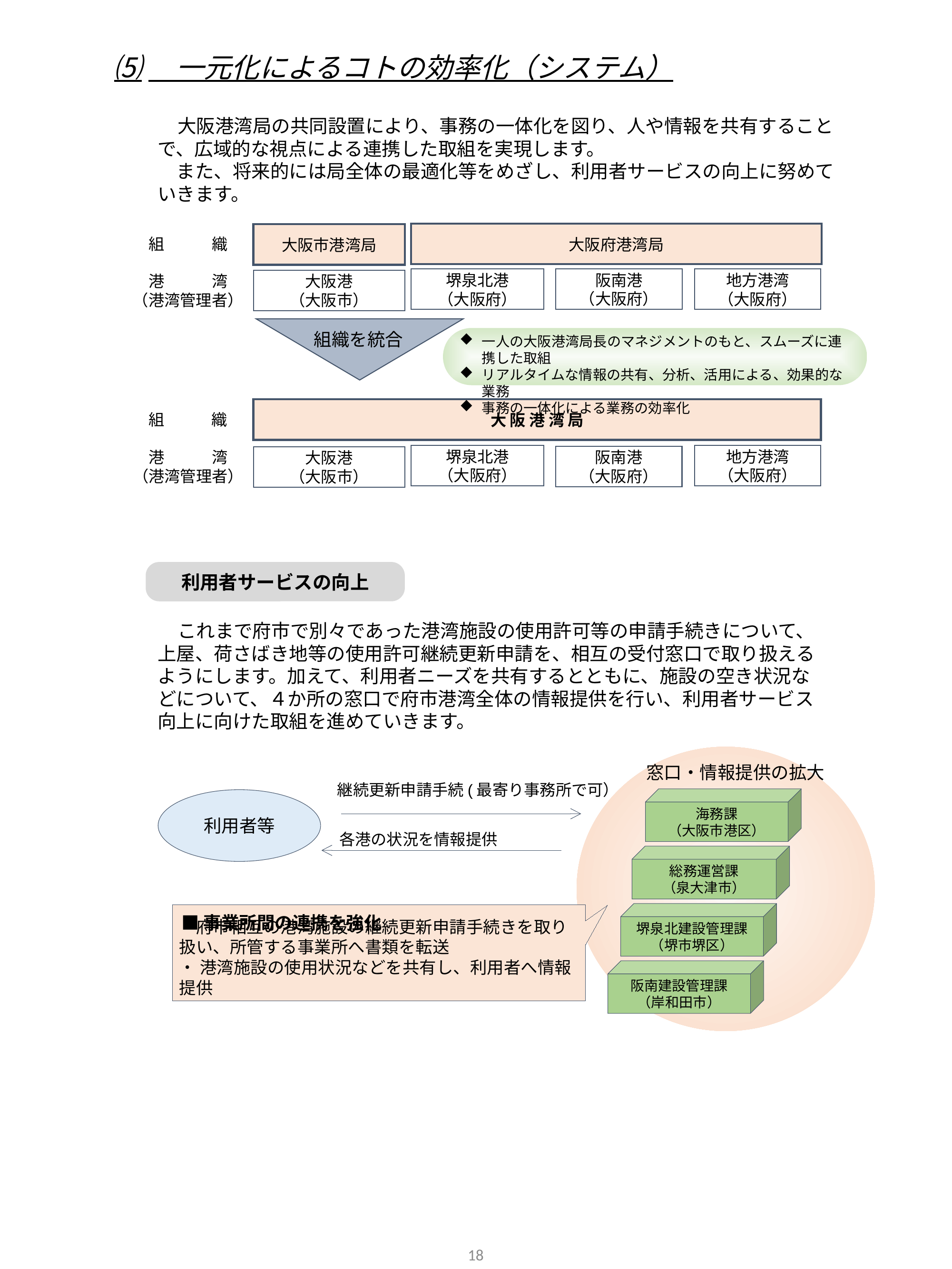

⑸　一元化によるコトの効率化（システム）
　大阪港湾局の共同設置により、事務の一体化を図り、人や情報を共有することで、広域的な視点による連携した取組を実現します。
　また、将来的には局全体の最適化等をめざし、利用者サービスの向上に努めていきます。
組　　　織
大阪府港湾局
大阪市港湾局
阪南港
（大阪府）
堺泉北港
（大阪府）
地方港湾
（大阪府）
港　　　湾
（港湾管理者）
大阪港
（大阪市）

組織を統合

一人の大阪港湾局長のマネジメントのもと、スムーズに連携した取組
リアルタイムな情報の共有、分析、活用による、効果的な業務
事務の一体化による業務の効率化
組　　　織
大 阪 港 湾 局
堺泉北港
（大阪府）
地方港湾
（大阪府）
港　　　湾
（港湾管理者）
阪南港
（大阪府）
大阪港
（大阪市）
利用者サービスの向上
　これまで府市で別々であった港湾施設の使用許可等の申請手続きについて、上屋、荷さばき地等の使用許可継続更新申請を、相互の受付窓口で取り扱えるようにします。加えて、利用者ニーズを共有するとともに、施設の空き状況などについて、４か所の窓口で府市港湾全体の情報提供を行い、利用者サービス向上に向けた取組を進めていきます。

窓口・情報提供の拡大
継続更新申請手続(最寄り事務所で可）
海務課
（大阪市港区）
利用者等
各港の状況を情報提供
総務運営課
（泉大津市）
堺泉北建設管理課
（堺市堺区）
・府市相互の港湾施設の継続更新申請手続きを取り扱い、所管する事業所へ書類を転送
・ 港湾施設の使用状況などを共有し、利用者へ情報提供
■事業所間の連携を強化
阪南建設管理課
（岸和田市）
18